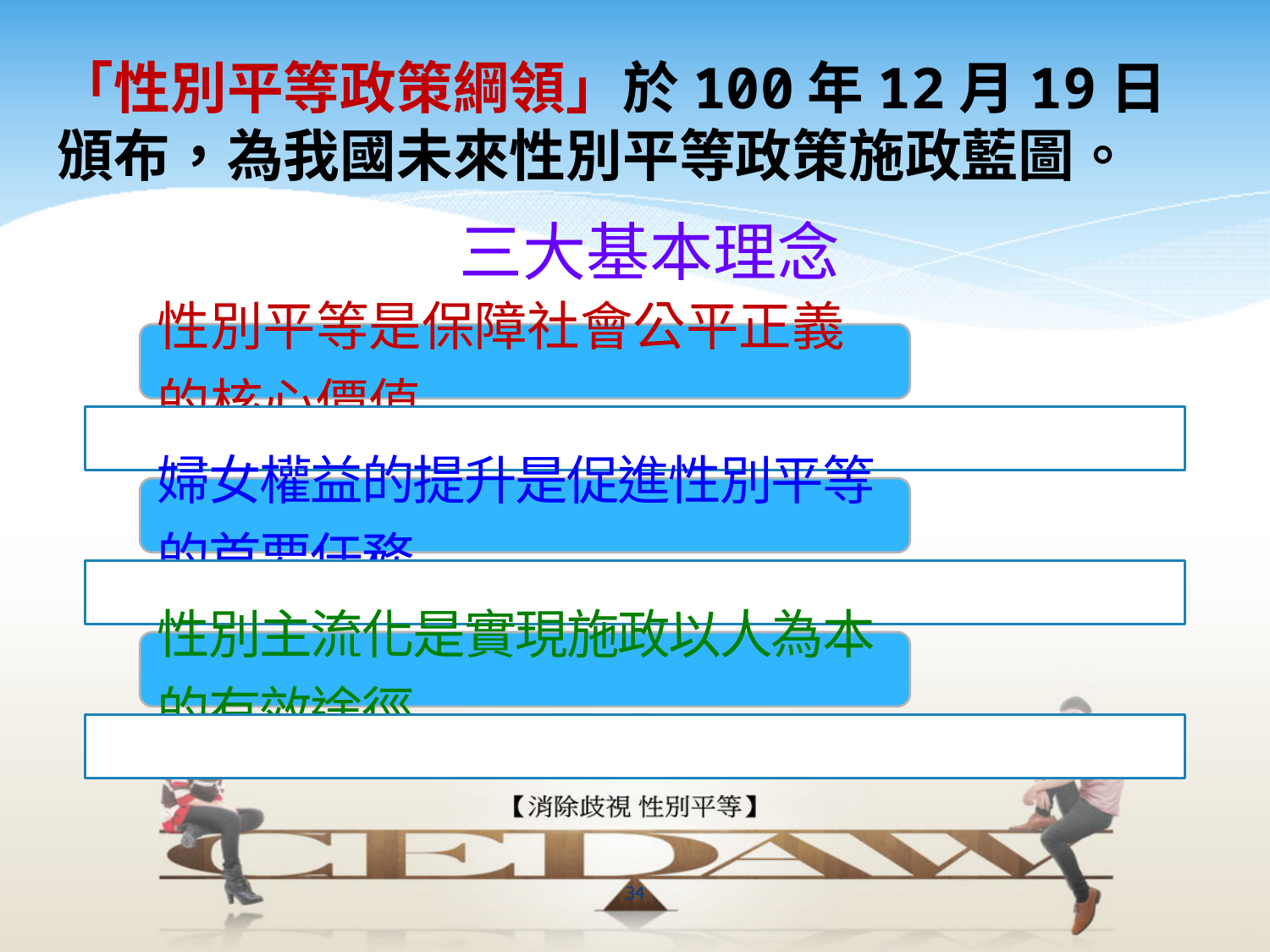

「性別平等政策綱領」於100年12月19日頒布，為我國未來性別平等政策施政藍圖。
三大基本理念
性別平等是保障社會公平正義的核心價值
婦女權益的提升是促進性別平等的首要任務
性別主流化是實現施政以人為本的有效途徑
34